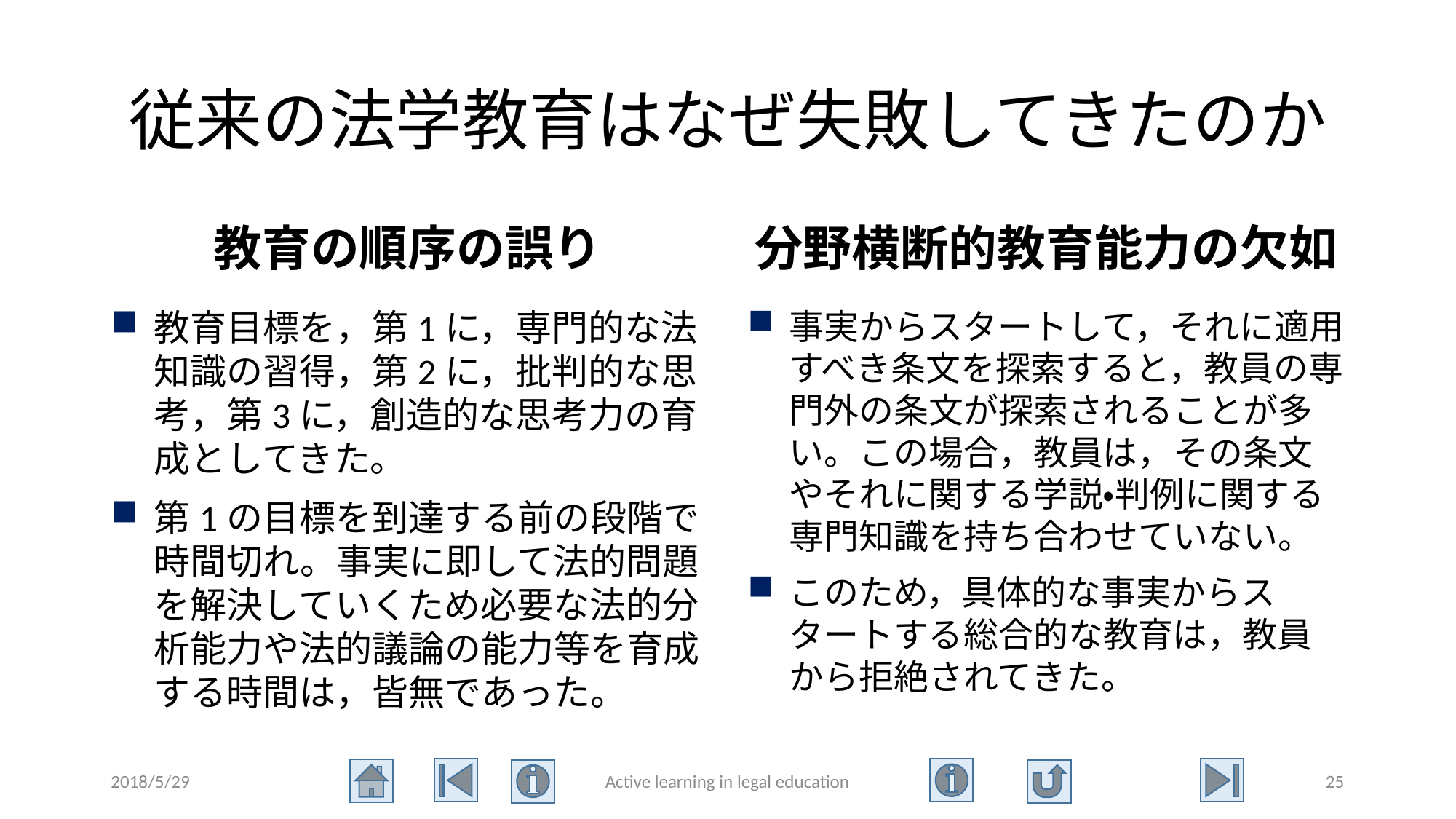

# 従来の法学教育はなぜ失敗してきたのか
教育の順序の誤り
分野横断的教育能力の欠如
教育目標を，第1に，専門的な法知識の習得，第2に，批判的な思考，第3に，創造的な思考力の育成としてきた。
第1の目標を到達する前の段階で時間切れ。事実に即して法的問題を解決していくため必要な法的分析能力や法的議論の能力等を育成する時間は，皆無であった。
事実からスタートして，それに適用すべき条文を探索すると，教員の専門外の条文が探索されることが多い。この場合，教員は，その条文やそれに関する学説・判例に関する専門知識を持ち合わせていない。
このため，具体的な事実からスタートする総合的な教育は，教員から拒絶されてきた。
2018/5/29
Active learning in legal education
25